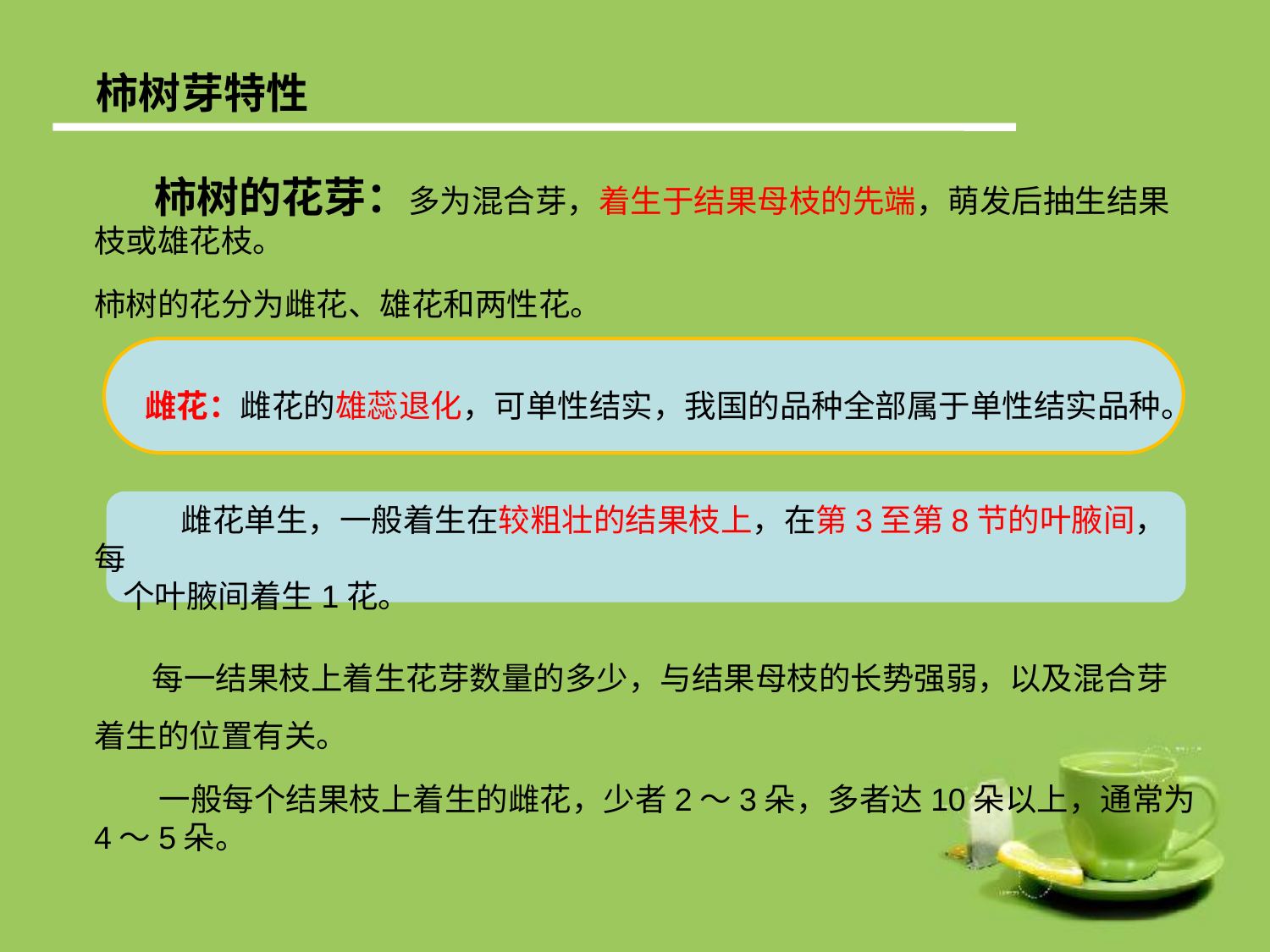

柿树芽特性

　    柿树的花芽：多为混合芽，着生于结果母枝的先端，萌发后抽生结果枝或雄花枝。

柿树的花分为雌花、雄花和两性花。

      雌花：雌花的雄蕊退化，可单性结实，我国的品种全部属于单性结实品种。

           雌花单生，一般着生在较粗壮的结果枝上，在第3至第8节的叶腋间，每
   个叶腋间着生1花。

       每一结果枝上着生花芽数量的多少，与结果母枝的长势强弱，以及混合芽着生的位置有关。

        一般每个结果枝上着生的雌花，少者2～3朵，多者达10朵以上，通常为4～5朵。